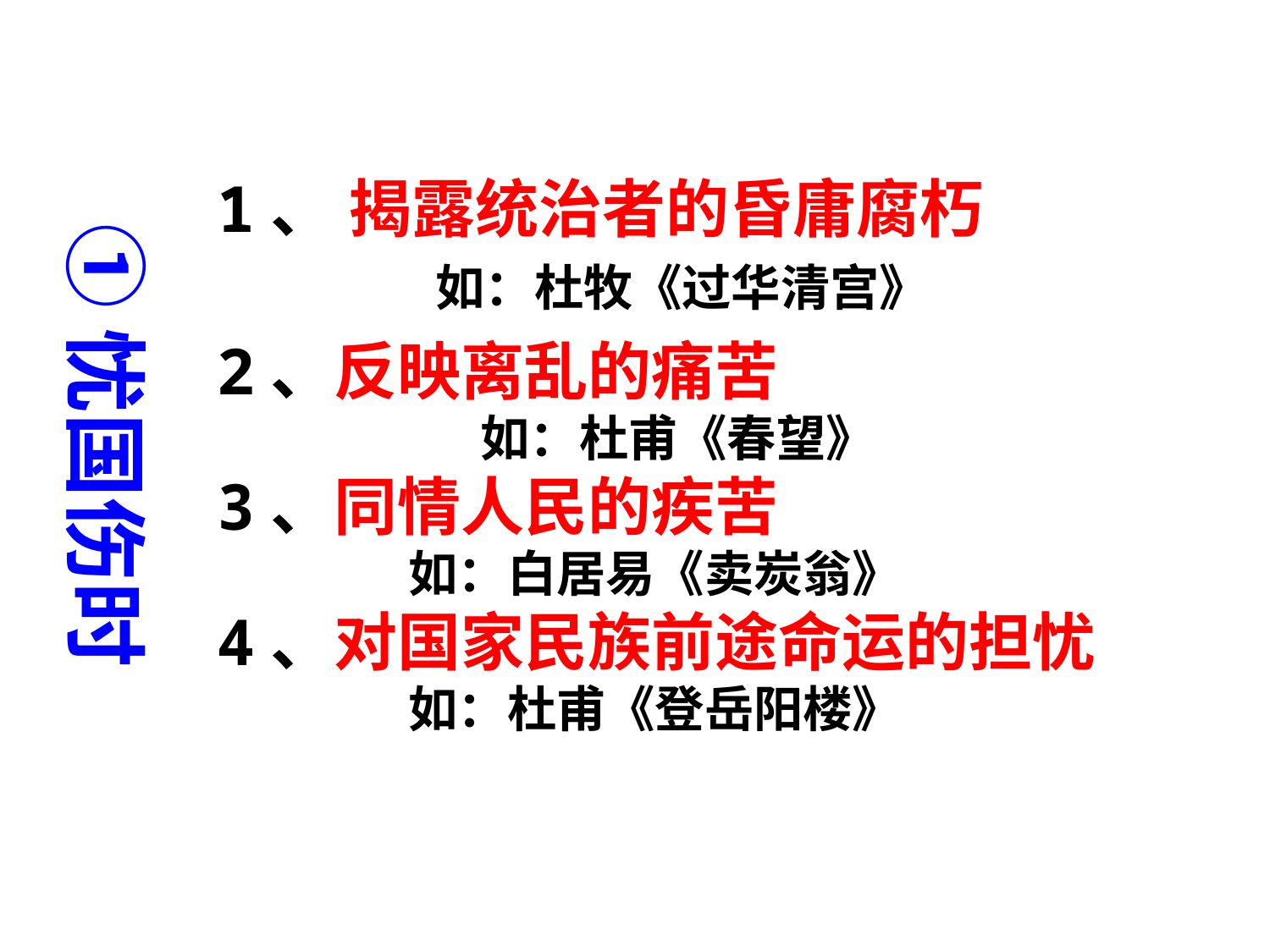

①忧国伤时
1、 揭露统治者的昏庸腐朽
              　如：杜牧《过华清宫》
2、反映离乱的痛苦
                  　如：杜甫《春望》
3、同情人民的疾苦
                如：白居易《卖炭翁》
4、对国家民族前途命运的担忧
                如：杜甫《登岳阳楼》